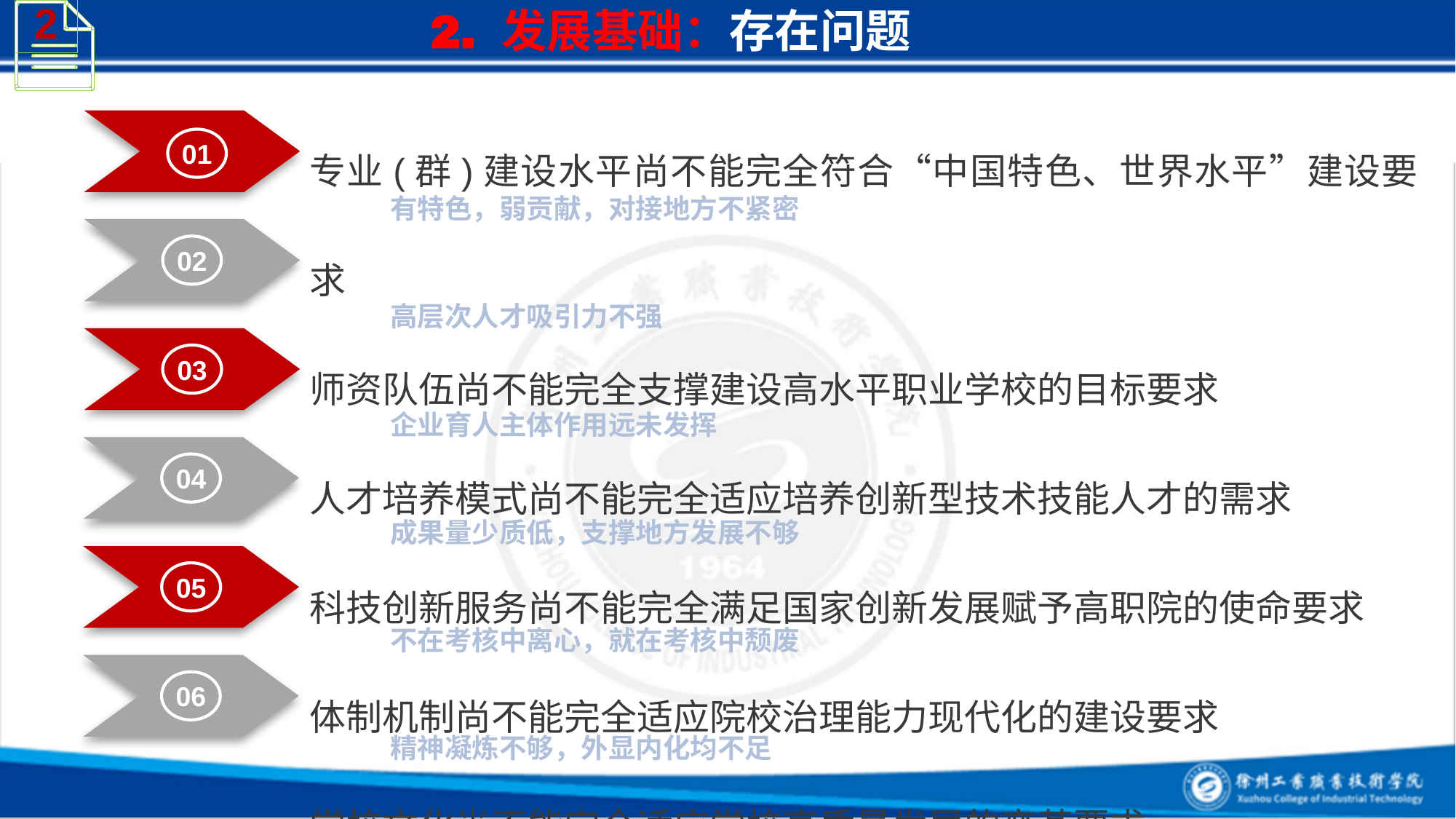

2
2. 发展基础：存在问题
专业(群)建设水平尚不能完全符合“中国特色、世界水平”建设要求
师资队伍尚不能完全支撑建设高水平职业学校的目标要求
人才培养模式尚不能完全适应培养创新型技术技能人才的需求
科技创新服务尚不能完全满足国家创新发展赋予高职院的使命要求
体制机制尚不能完全适应院校治理能力现代化的建设要求
学校文化尚不能完全适应学校高质量发展的变革要求

01
有特色，弱贡献，对接地方不紧密

02
高层次人才吸引力不强

03
企业育人主体作用远未发挥

04
成果量少质低，支撑地方发展不够

05
不在考核中离心，就在考核中颓废

06
精神凝炼不够，外显内化均不足